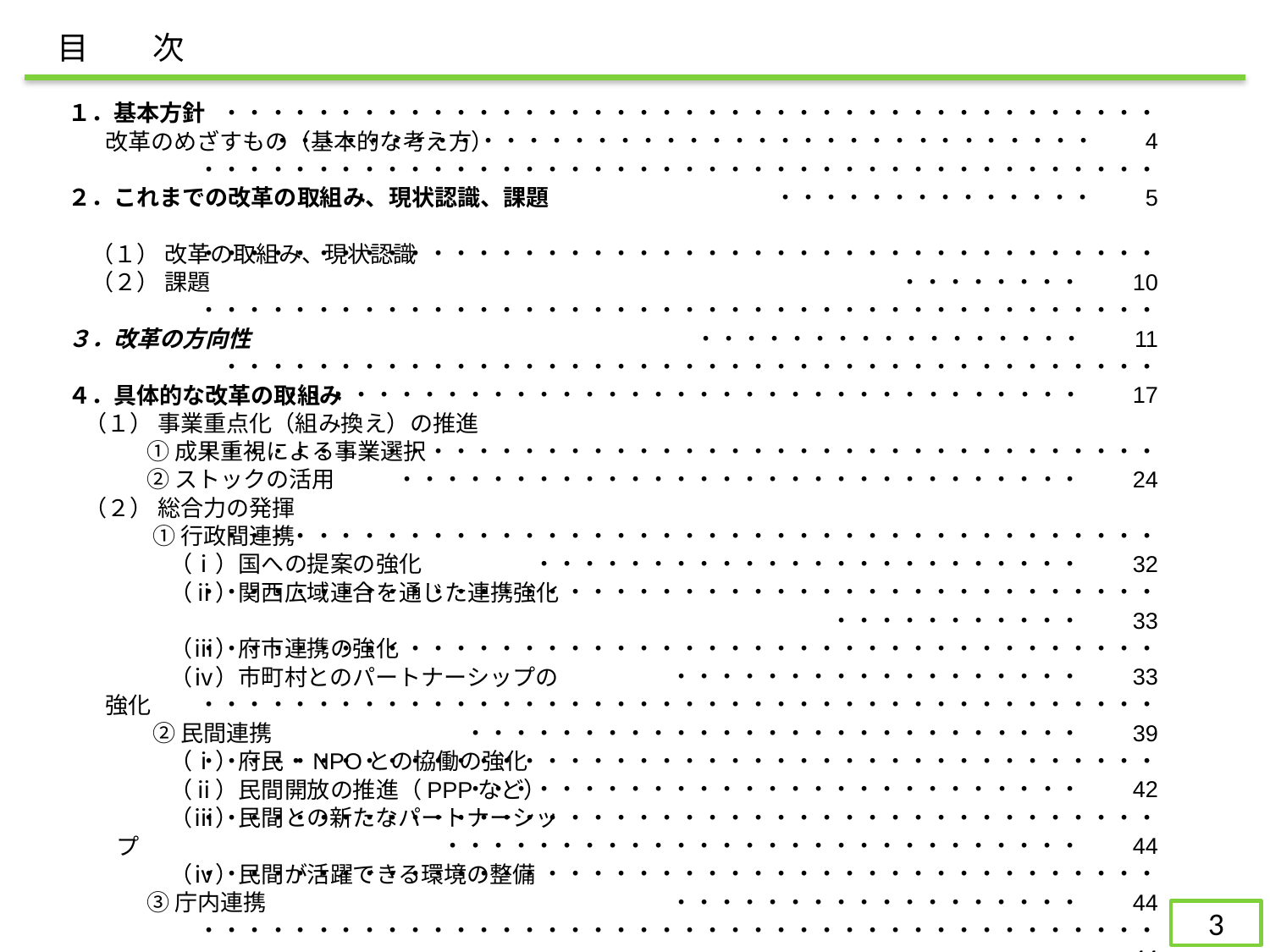

目　　次
　・・・・・・・・・・・・・・・・・・・・・・・・・・・・・・・・・・・・・・・・・・・・・・・・・・・・・・・・・・・・・・・・・・・・・・・・・・・・・　　4
・・・・・・・・・・・・・・・・・・・・・・・・・・・・・・・・・・・・・・・・・・・・・・・・・・・・・・・・　　5

・・・・・・・・・・・・・・・・・・・・・・・・・・・・・・・・・・・・・・・・・・・・・・・・・・　　10
・・・・・・・・・・・・・・・・・・・・・・・・・・・・・・・・・・・・・・・・・・・・・・・・・・・・・・・・・・・　　11
　・・・・・・・・・・・・・・・・・・・・・・・・・・・・・・・・・・・・・・・・・・・・・・・・・・・・・・・・・・・・・・・・・・・・・・・・・・・・　　17

・・・・・・・・・・・・・・・・・・・・・・・・・・・・・・・・・・・・・・・・・・・・・・・・・・・・・・・・・・・・・・・・・・・・・・・・　　24

　・・・・・・・・・・・・・・・・・・・・・・・・・・・・・・・・・・・・・・・・・・・・・・・・・・・・・・・・・・・・・・・・・　　32
・・・・・・・・・・・・・・・・・・・・・・・・・・・・・・・・・・・・・・・・・・・・・・・・・・・・・　　33
・・・・・・・・・・・・・・・・・・・・・・・・・・・・・・・・・・・・・・・・・・・・・・・・・・・・・・・・・・・・　　33
・・・・・・・・・・・・・・・・・・・・・・・・・・・・・・・・・・・・・・・・・・・・・・・・・・・・・・・・・・・・・・・・・・・・・　　39
・・・・・・・・・・・・・・・・・・・・・・・・・・・・・・・・・・・・・・・・・・・・・・・・・・・・・・・・・・・・・・・・・・・・・　　42
・・・・・・・・・・・・・・・・・・・・・・・・・・・・・・・・・・・・・・・・・・・・・・・・・・・・・・・・・・・・・・・・・・・・・・　　44
・・・・・・・・・・・・・・・・・・・・・・・・・・・・・・・・・・・・・・・・・・・・・・・・・・・・・・・・・・・・　　44
・・・・・・・・・・・・・・・・・・・・・・・・・・・・・・・・・・・・・・・・・・・・・・・・・　　44
・・・・・・・・・・・・・・・・・・・・・・・・・・・・・・・・・・・・・・・・・・・・・・・・・・・・・・・・・・・・・・　　45
・・・・・・・・・・・・・・・・・・・・・・・・・・・・・・・・・・・・・・・・・・・・・・・・・　　46
・・・・・・・・・・・・・・・・・・・・・・・・・・・・・・・・・・・・・・・・・・・・・・・・・・・・・・・・・・・・・・・・・・・・・・・・　　50
・・・・・・・・・・・・・・・・・・・・・・・・・・・・・・・・・・・・・・・・・・・・・・・・・・・・・　　52
・・・・・・・・・・・・・・・・・・・・・・・・・・・・・・・・・・・・・・・・・・・・・・・・・・・・　　52
・・・・・・・・・・・・・・・・・・・・・・・・・・・・・・・・・・・・・・・・・・・・・・・・・・・　　53
・・・・・・・・・・・・・・・・・・・・・・・・・・・・・・・・・・・・・・・・・・・・・・・・・・・・　　58
・・・・・・・・・・・・・・・・・・・・・・・・・・・・・・・・・・・・・・・・・・・・・・・・・・・・・・・・・・・・・・・・・・・・・・・・　　59

１．基本方針
      改革のめざすもの（基本的な考え方）

２．これまでの改革の取組み、現状認識、課題
　（１） 改革の取組み、現状認識
　（２） 課題

３．改革の方向性

４．具体的な改革の取組み
  （１） 事業重点化（組み換え）の推進
　 　　 ① 成果重視による事業選択
　　 　 ② ストックの活用
  （２） 総合力の発揮
 　　　 ① 行政間連携
　　　　  （ⅰ）国への提案の強化
　　　  　（ⅱ）関西広域連合を通じた連携強化
　　 　 　（ⅲ）府市連携の強化
　　　  　（ⅳ）市町村とのパートナーシップの強化
 　　 　② 民間連携
　　　 　 （ⅰ）府民・NPOとの協働の強化
　　　  　（ⅱ）民間開放の推進（PPPなど）
　　 　 　（ⅲ）民間との新たなパートナーシップ
　　　  　（ⅳ）民間が活躍できる環境の整備
　 　　 ③ 庁内連携
3